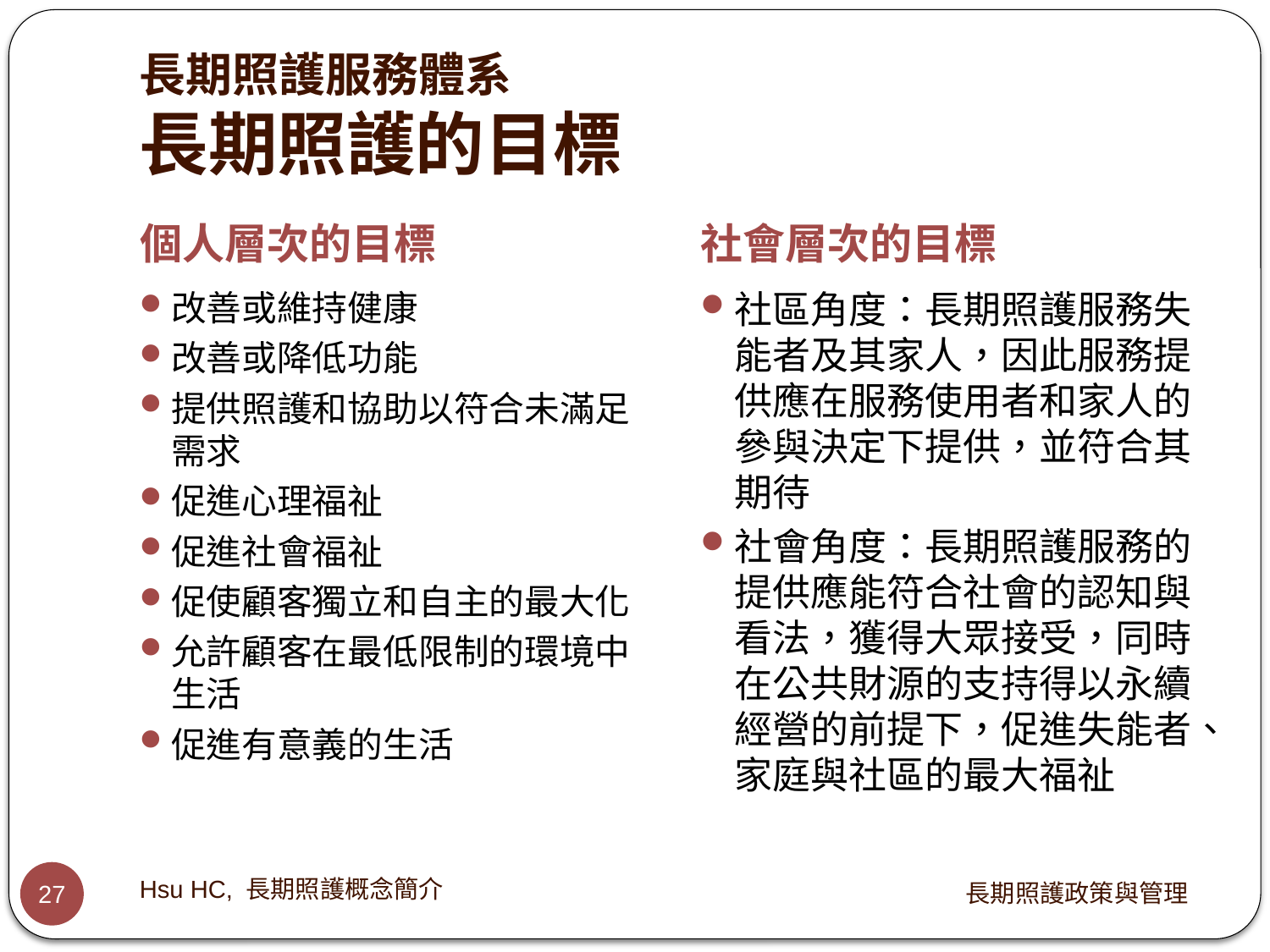

# 長期照護服務體系 長期照護的目標
個人層次的目標
社會層次的目標
改善或維持健康
改善或降低功能
提供照護和協助以符合未滿足需求
促進心理福祉
促進社會福祉
促使顧客獨立和自主的最大化
允許顧客在最低限制的環境中生活
促進有意義的生活
社區角度：長期照護服務失能者及其家人，因此服務提供應在服務使用者和家人的參與決定下提供，並符合其期待
社會角度：長期照護服務的提供應能符合社會的認知與看法，獲得大眾接受，同時在公共財源的支持得以永續經營的前提下，促進失能者、家庭與社區的最大福祉
Hsu HC, 長期照護概念簡介
長期照護政策與管理
27